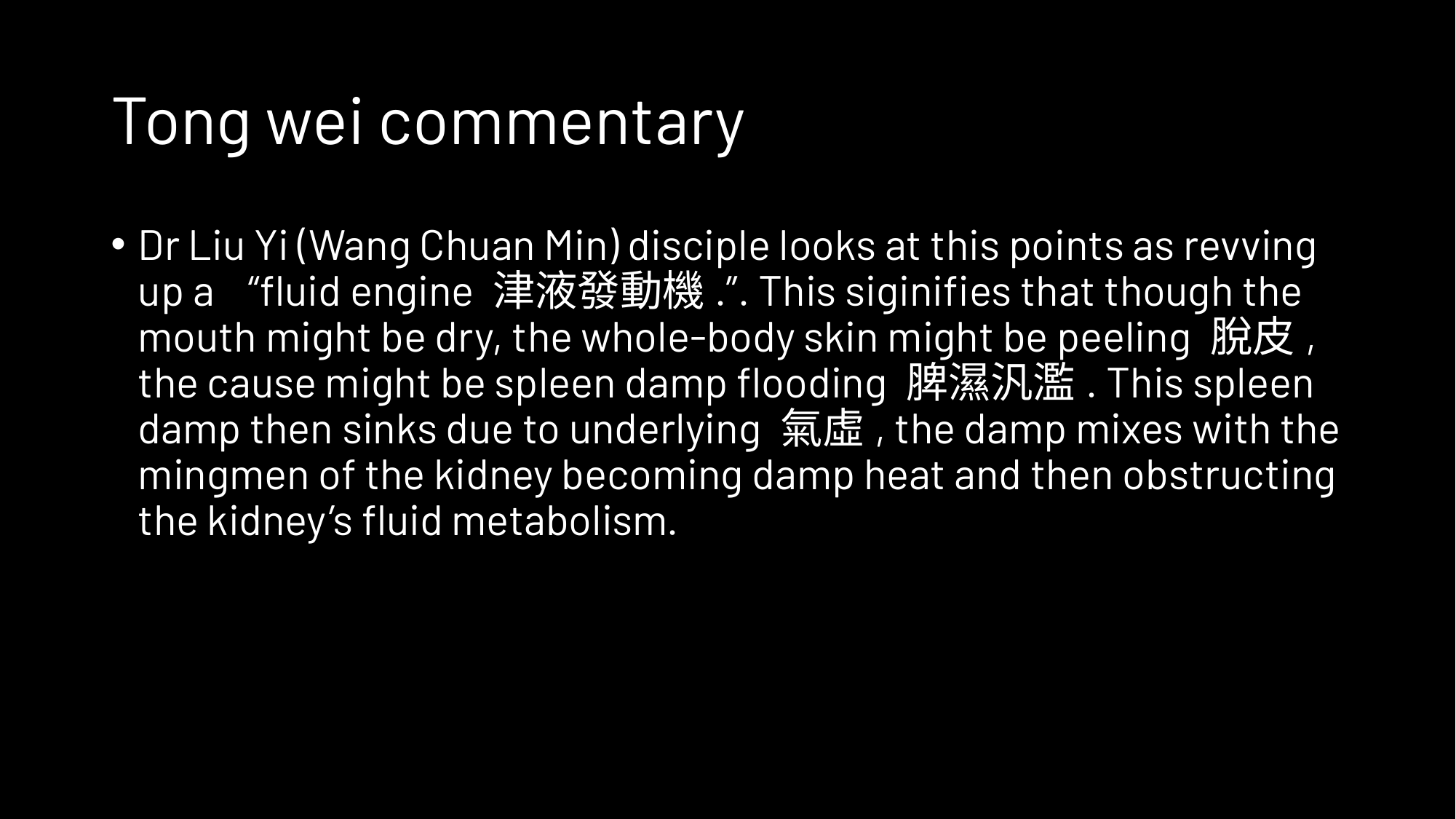

# Tong wei commentary
Dr Liu Yi (Wang Chuan Min) disciple looks at this points as revving up a    “fluid engine 津液發動機.”. This siginifies that though the mouth might be dry, the whole-body skin might be peeling 脫皮, the cause might be spleen damp flooding 脾濕汎濫. This spleen damp then sinks due to underlying 氣虛, the damp mixes with the mingmen of the kidney becoming damp heat and then obstructing the kidney’s fluid metabolism.